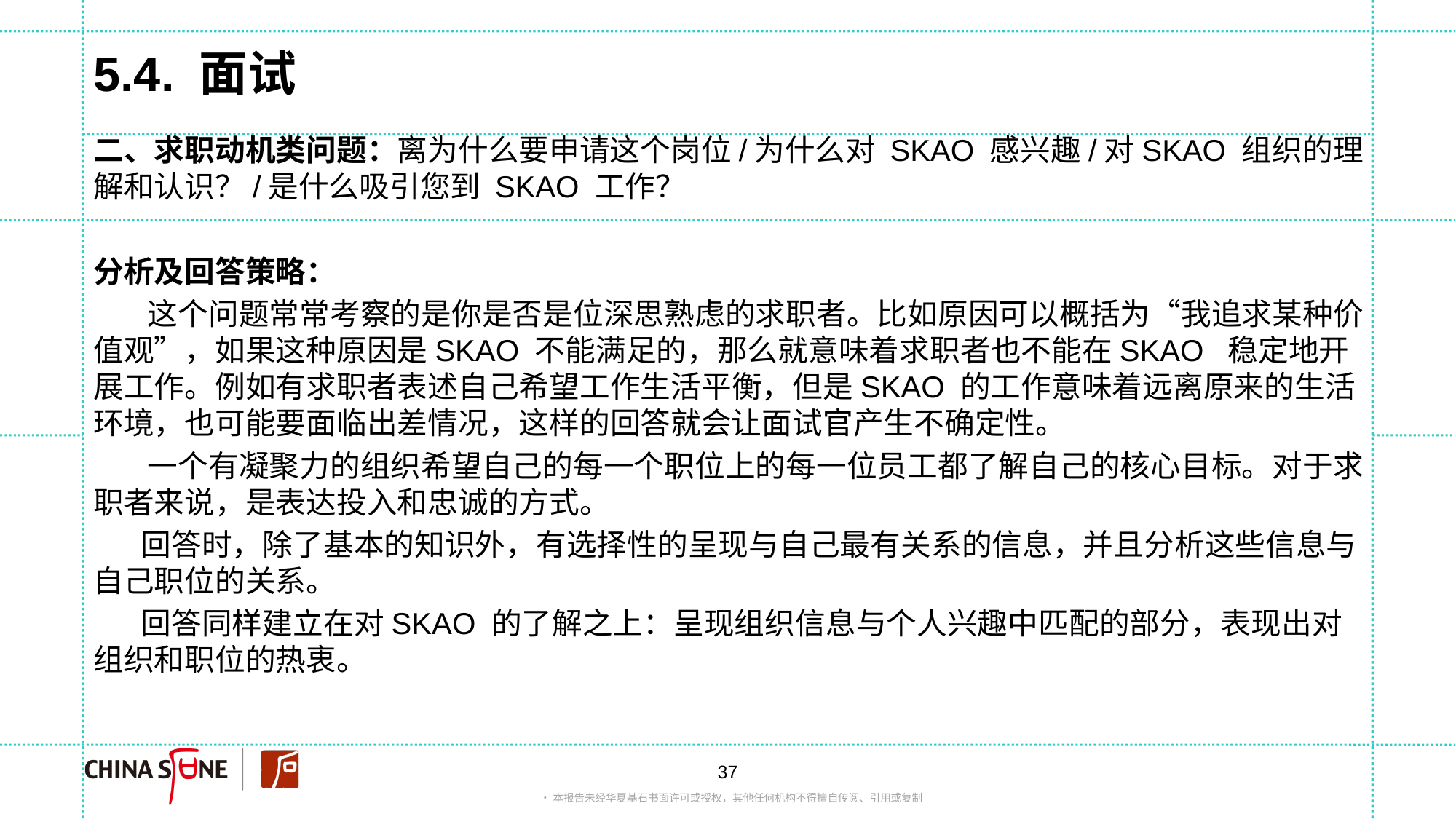

# 5.4. 面试
二、求职动机类问题：离为什么要申请这个岗位/为什么对 SKAO 感兴趣/对SKAO 组织的理解和认识？/是什么吸引您到 SKAO 工作？

分析及回答策略：
       这个问题常常考察的是你是否是位深思熟虑的求职者。比如原因可以概括为“我追求某种价值观”，如果这种原因是SKAO 不能满足的，那么就意味着求职者也不能在SKAO  稳定地开展工作。例如有求职者表述自己希望工作生活平衡，但是SKAO 的工作意味着远离原来的生活环境，也可能要面临出差情况，这样的回答就会让面试官产生不确定性。
       一个有凝聚力的组织希望自己的每一个职位上的每一位员工都了解自己的核心目标。对于求职者来说，是表达投入和忠诚的方式。
      回答时，除了基本的知识外，有选择性的呈现与自己最有关系的信息，并且分析这些信息与自己职位的关系。
      回答同样建立在对SKAO 的了解之上：呈现组织信息与个人兴趣中匹配的部分，表现出对组织和职位的热衷。